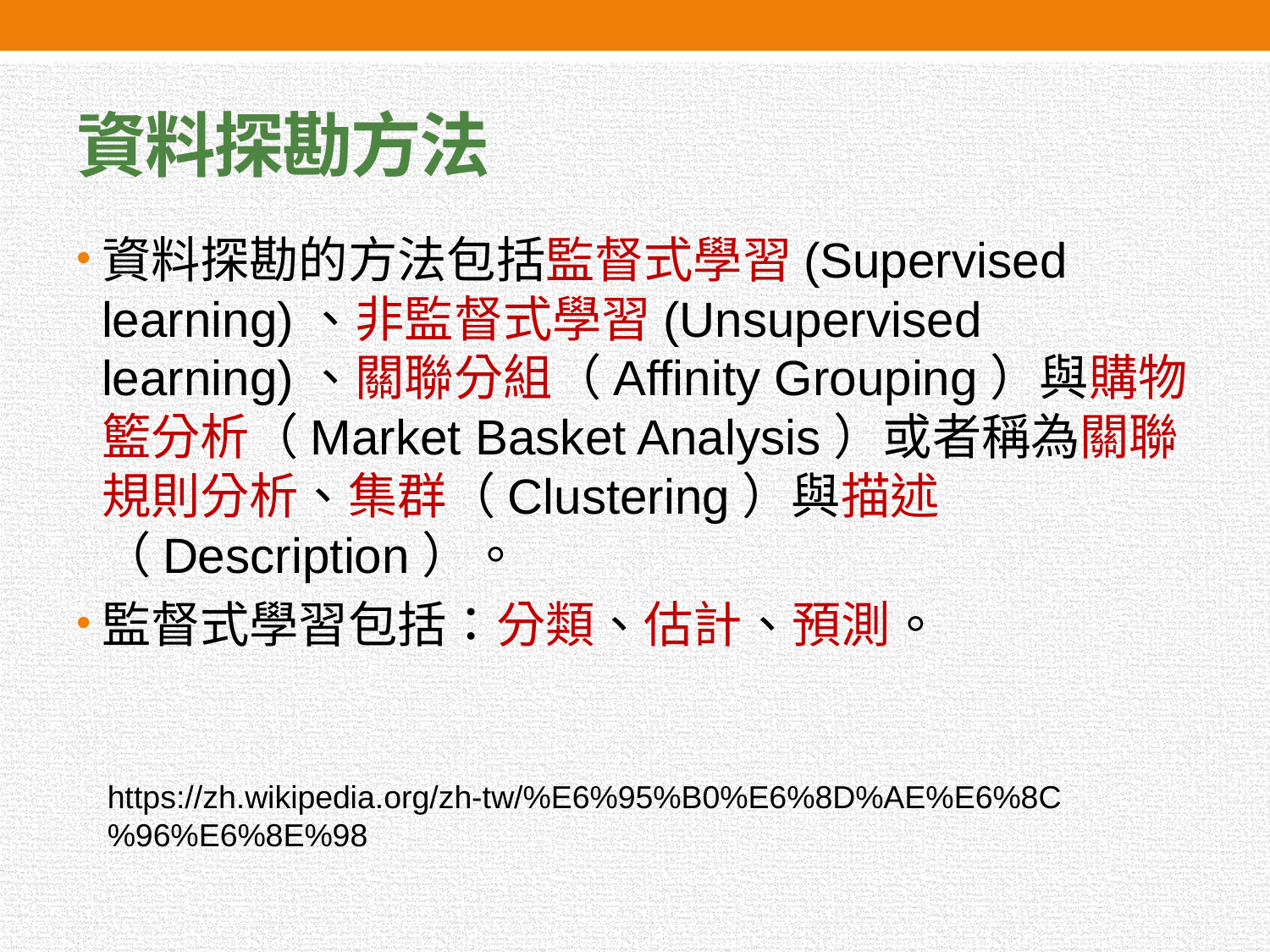

# 資料探勘方法
資料探勘的方法包括監督式學習(Supervised learning)、非監督式學習(Unsupervised learning)、關聯分組（Affinity Grouping）與購物籃分析（Market Basket Analysis）或者稱為關聯規則分析、集群（Clustering）與描述（Description）。
監督式學習包括：分類、估計、預測。
https://zh.wikipedia.org/zh-tw/%E6%95%B0%E6%8D%AE%E6%8C%96%E6%8E%98